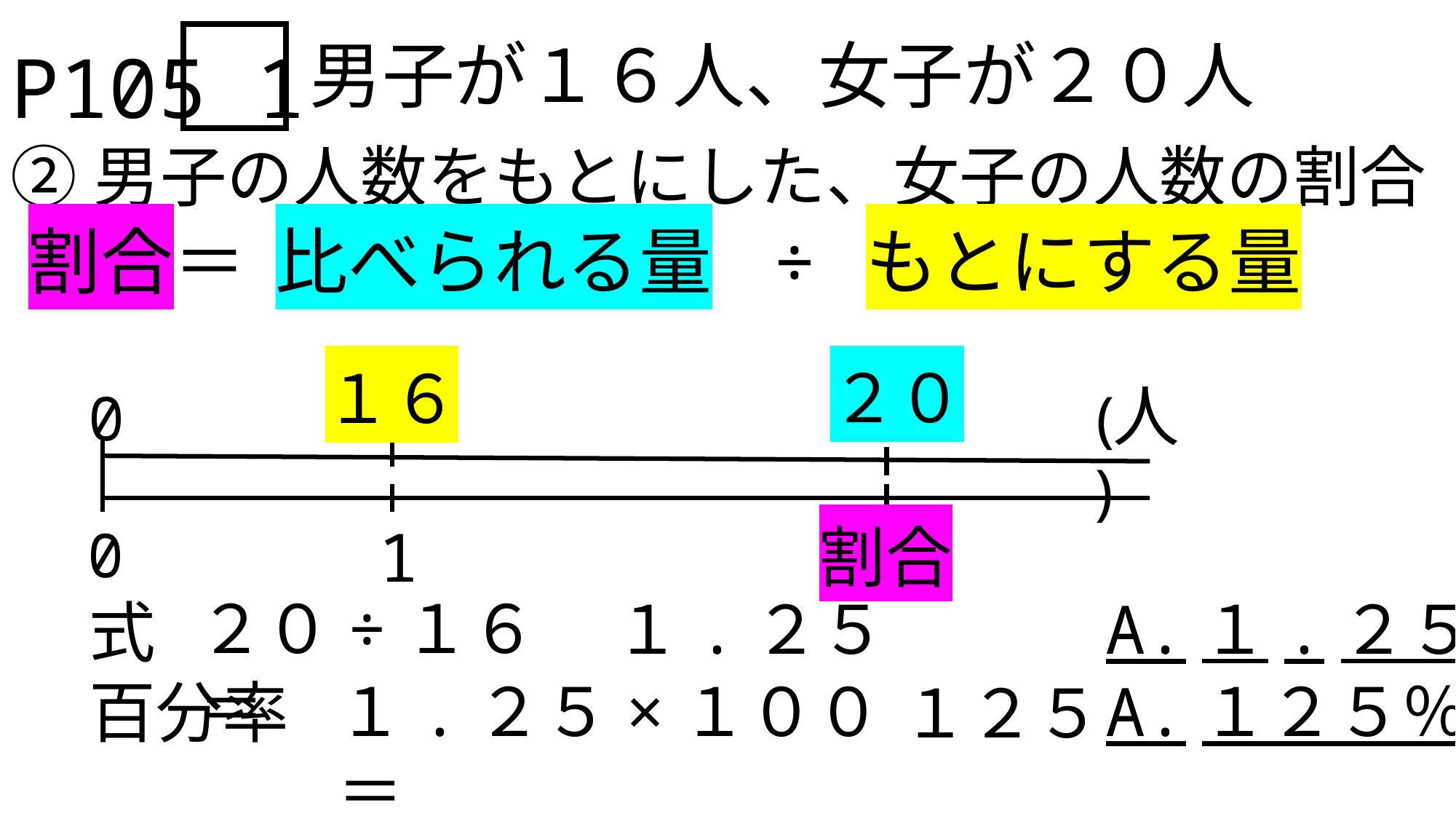

男子が１６人、女子が２０人
P105 1
②男子の人数をもとにした、女子の人数の割合
割合＝　　　　　　　÷
もとにする量
比べられる量
２０
１６
人
(　)
0
割合
1
0
２０÷１６＝
１.２５
A.１.２５
式
百分率
１.２５×１００＝
A.１２５％
１２５